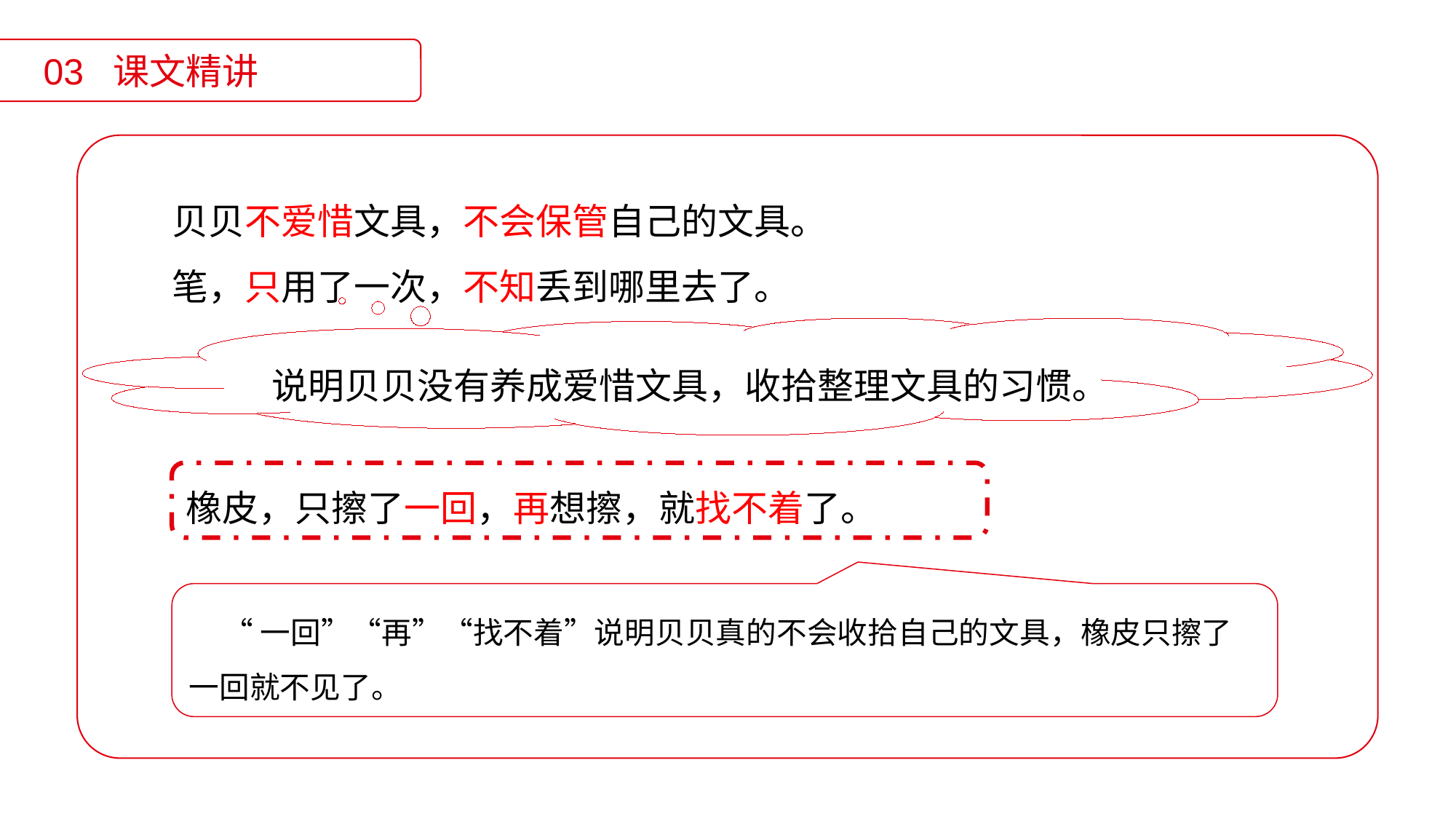

03  课文精讲

贝贝不爱惜文具，不会保管自己的文具。
笔，只用了一次，不知丢到哪里去了。
说明贝贝没有养成爱惜文具，收拾整理文具的习惯。
橡皮，只擦了一回，再想擦，就找不着了。
     “一回”“再”“找不着”说明贝贝真的不会收拾自己的文具，橡皮只擦了一回就不见了。